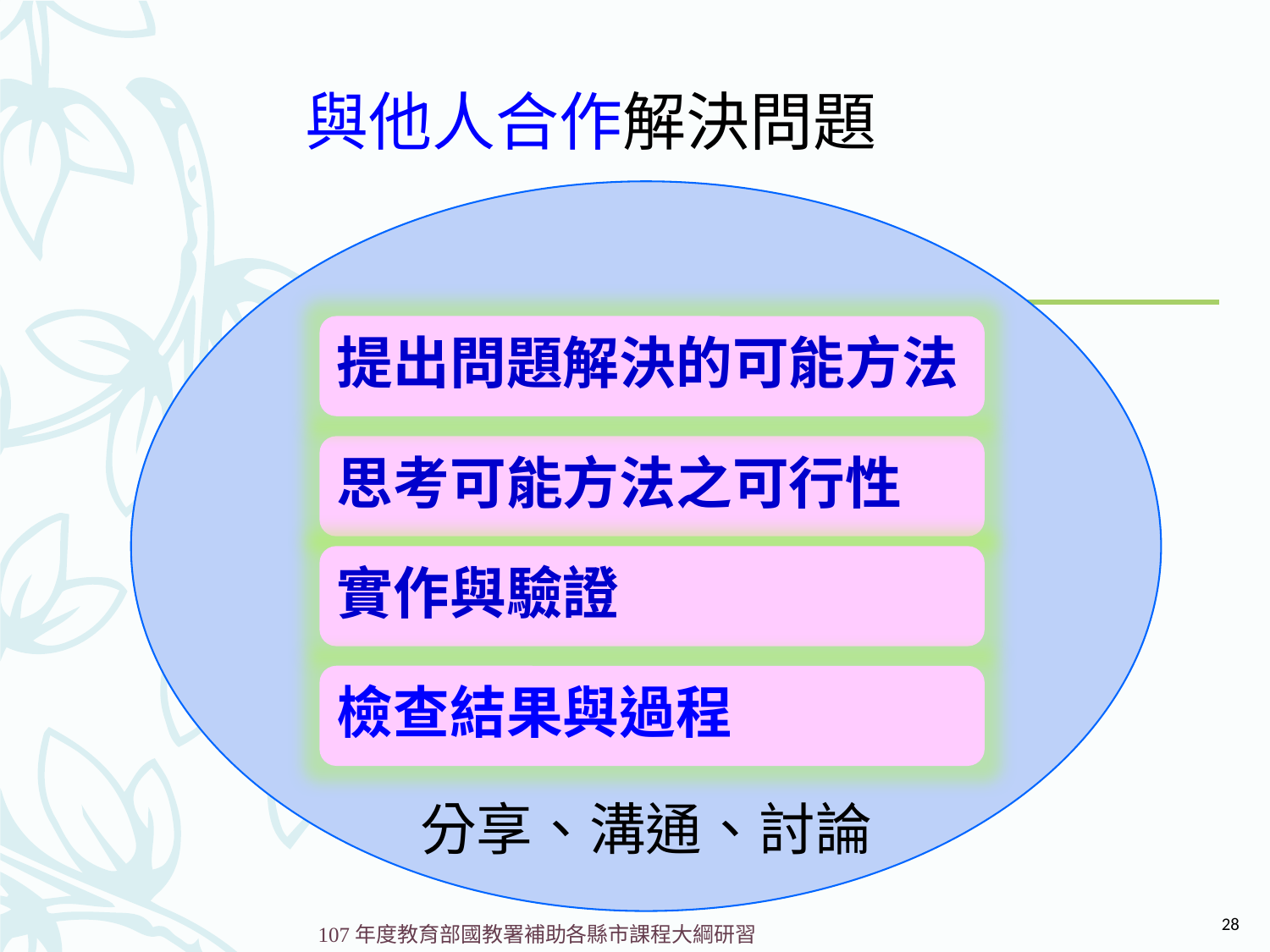

# 與他人合作解決問題

分享、溝通、討論
提出問題解決的可能方法
思考可能方法之可行性
實作與驗證
檢查結果與過程
28
107年度教育部國教署補助各縣市課程大綱研習